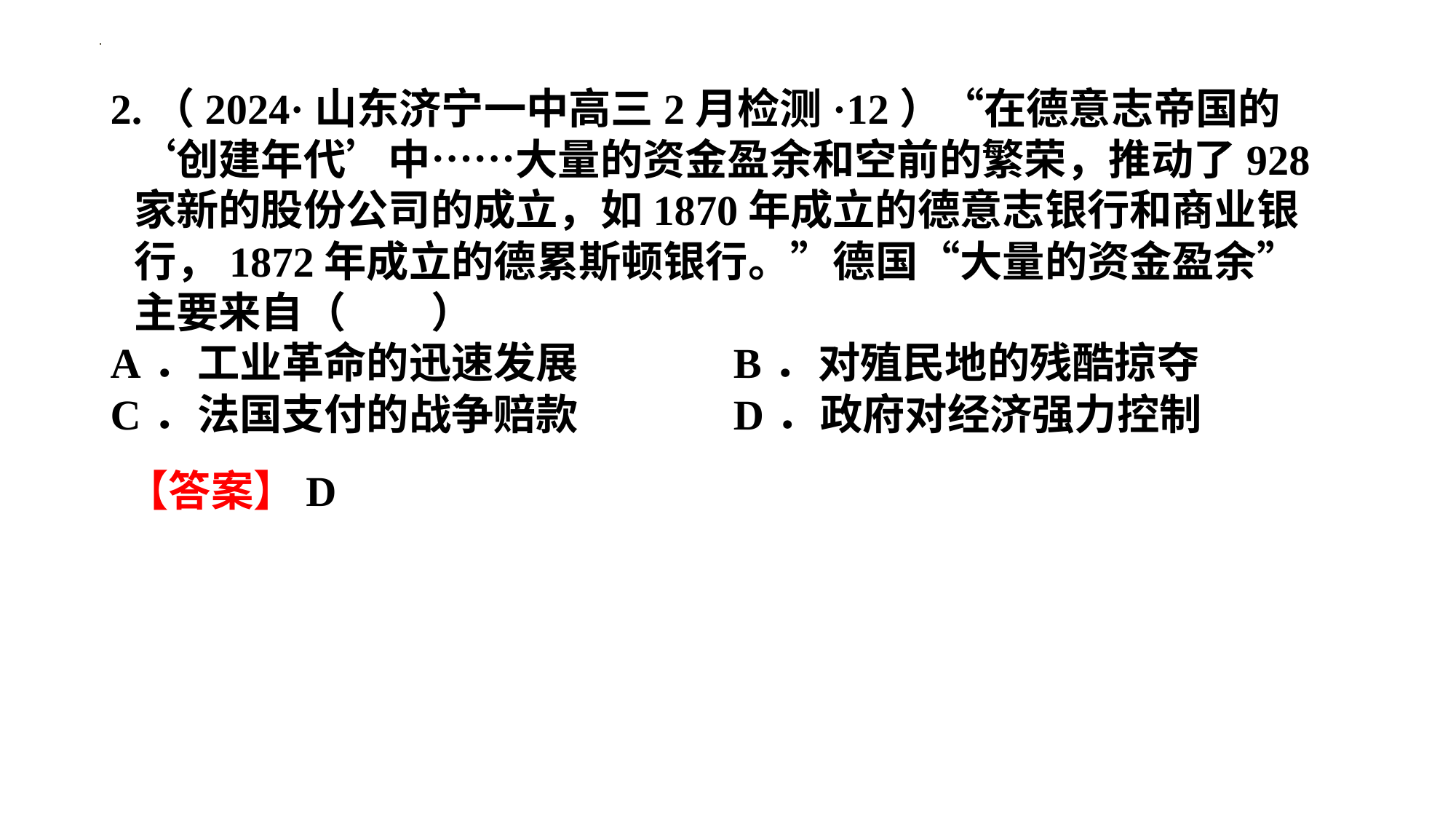

2.（2024·山东济宁一中高三2月检测·12）“在德意志帝国的‘创建年代’中……大量的资金盈余和空前的繁荣，推动了928家新的股份公司的成立，如1870年成立的德意志银行和商业银行，1872年成立的德累斯顿银行。”德国“大量的资金盈余”主要来自（　　）
A．工业革命的迅速发展               B．对殖民地的残酷掠夺
C．法国支付的战争赔款               D．政府对经济强力控制
【答案】D